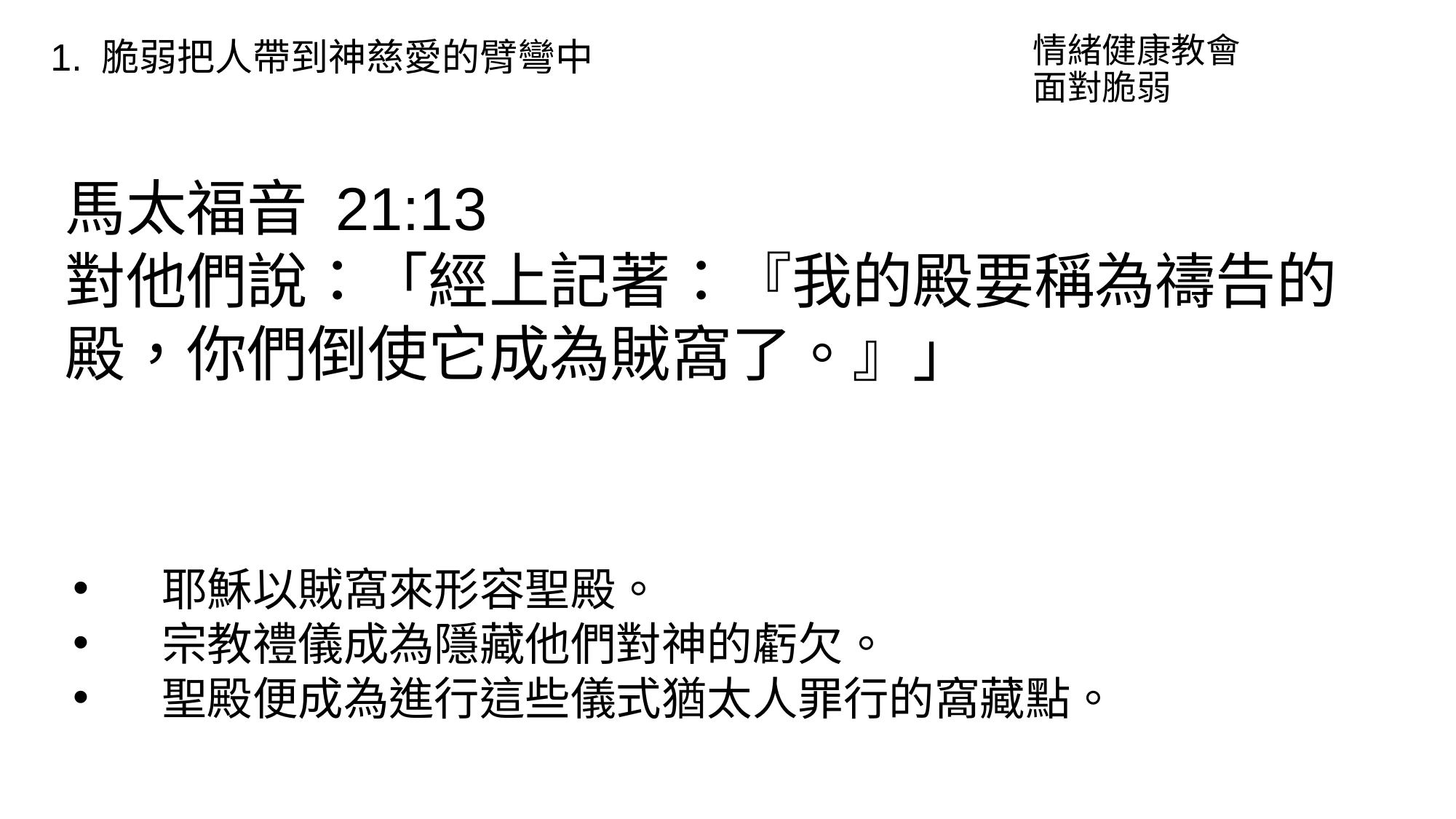

情緒健康教會
面對脆弱
1. 脆弱把人帶到神慈愛的臂彎中
馬太福音 21:13
對他們說：「經上記著：『我的殿要稱為禱告的殿，你們倒使它成為賊窩了。』」
耶穌以賊窩來形容聖殿。
宗教禮儀成為隱藏他們對神的虧欠。
聖殿便成為進行這些儀式猶太人罪行的窩藏點。